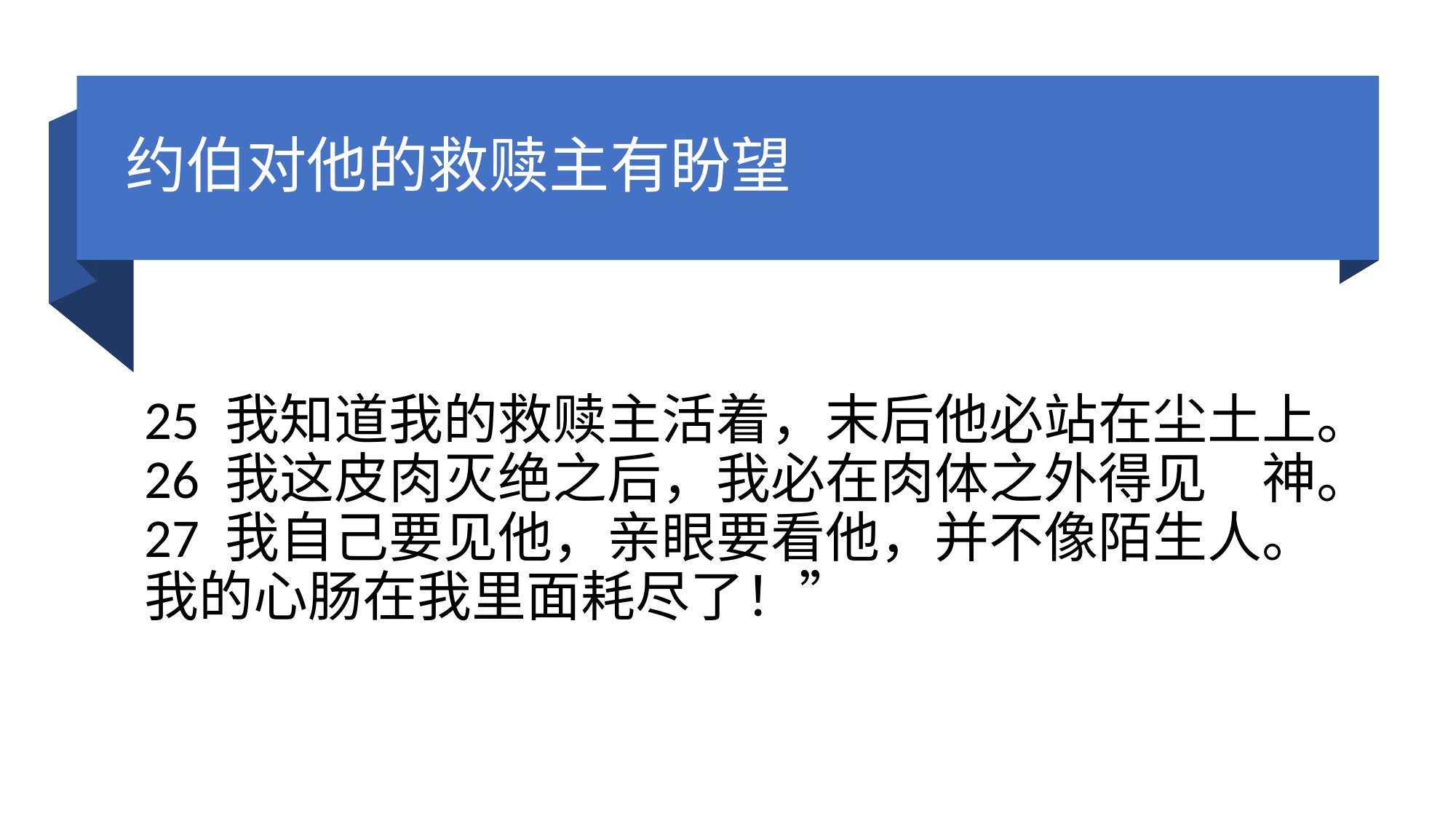

# 约伯对他的救赎主有盼望

25 我知道我的救赎主活着，末后他必站在尘土上。26 我这皮肉灭绝之后，我必在肉体之外得见　神。27 我自己要见他，亲眼要看他，并不像陌生人。我的心肠在我里面耗尽了！”